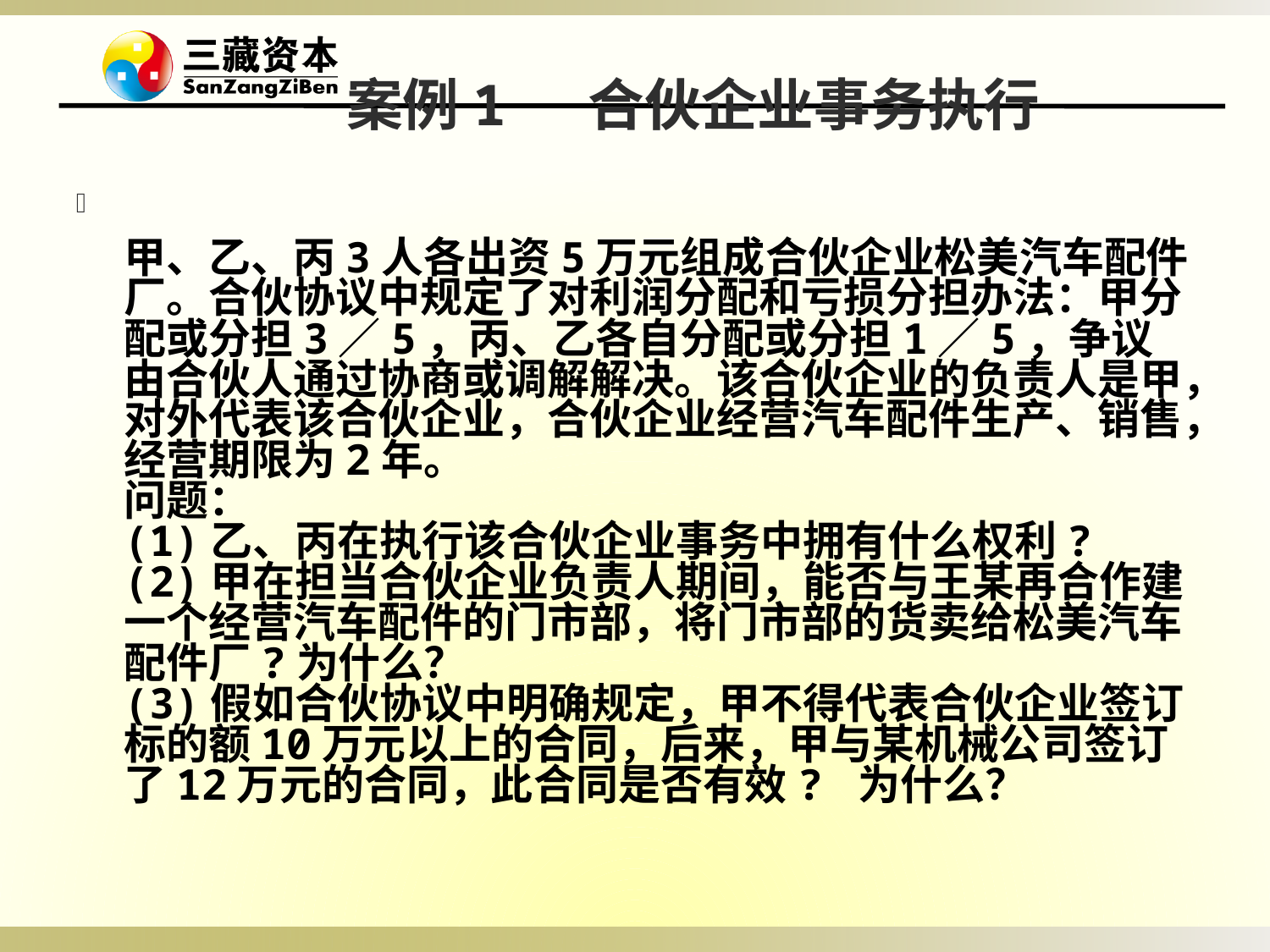

案例1  合伙企业事务执行
甲、乙、丙3人各出资5万元组成合伙企业松美汽车配件厂。合伙协议中规定了对利润分配和亏损分担办法：甲分配或分担3／5，丙、乙各自分配或分担1／5，争议由合伙人通过协商或调解解决。该合伙企业的负责人是甲，对外代表该合伙企业，合伙企业经营汽车配件生产、销售，经营期限为2年。
问题：
(1)乙、丙在执行该合伙企业事务中拥有什么权利?
(2)甲在担当合伙企业负责人期间，能否与王某再合作建一个经营汽车配件的门市部，将门市部的货卖给松美汽车配件厂?为什么？
(3)假如合伙协议中明确规定，甲不得代表合伙企业签订标的额10万元以上的合同，后来，甲与某机械公司签订了12万元的合同，此合同是否有效? 为什么？